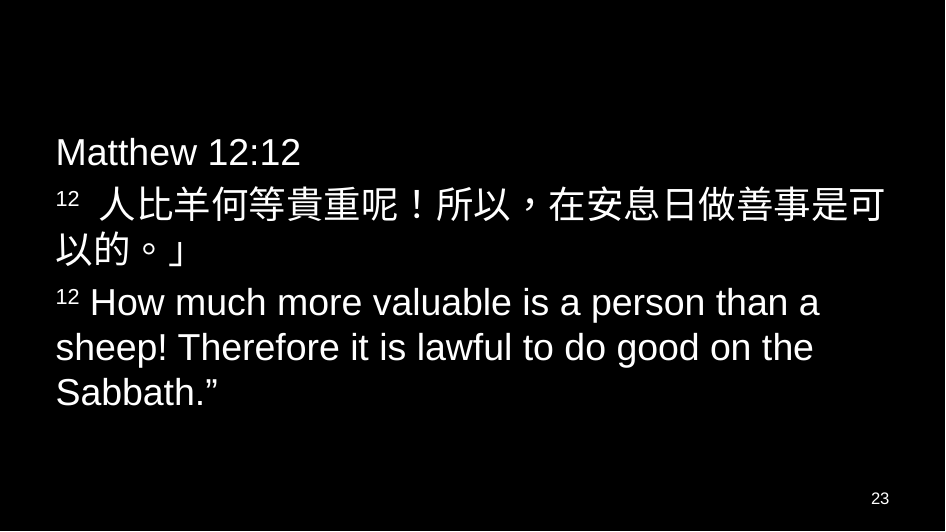

#
Matthew 12:12
12 人比羊何等貴重呢！所以，在安息日做善事是可以的。」
12 How much more valuable is a person than a sheep! Therefore it is lawful to do good on the Sabbath.”

23